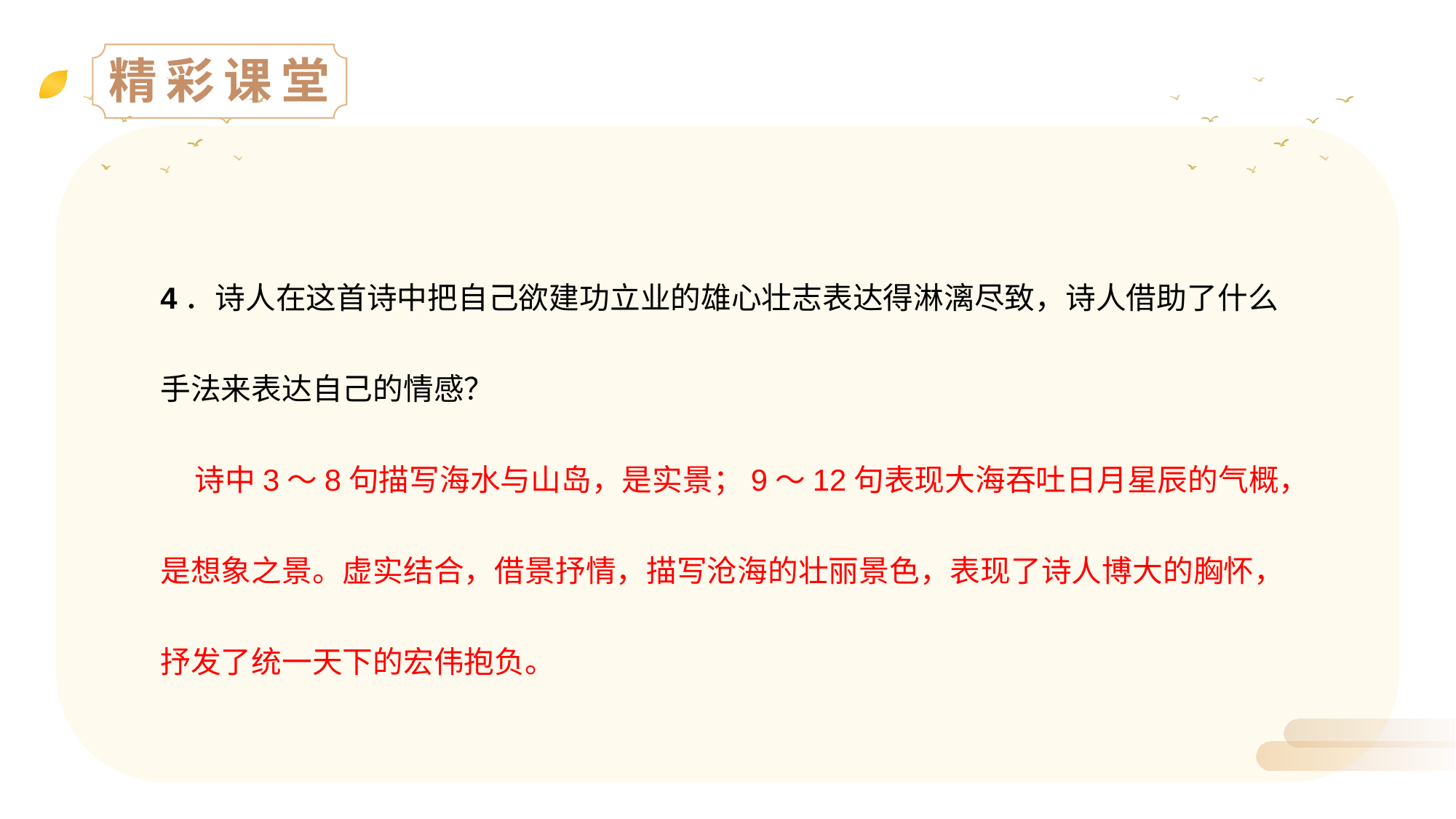

精彩课堂

4．诗人在这首诗中把自己欲建功立业的雄心壮志表达得淋漓尽致，诗人借助了什么手法来表达自己的情感？
    诗中3～8句描写海水与山岛，是实景；9～12句表现大海吞吐日月星辰的气概，是想象之景。虚实结合，借景抒情，描写沧海的壮丽景色，表现了诗人博大的胸怀，抒发了统一天下的宏伟抱负。